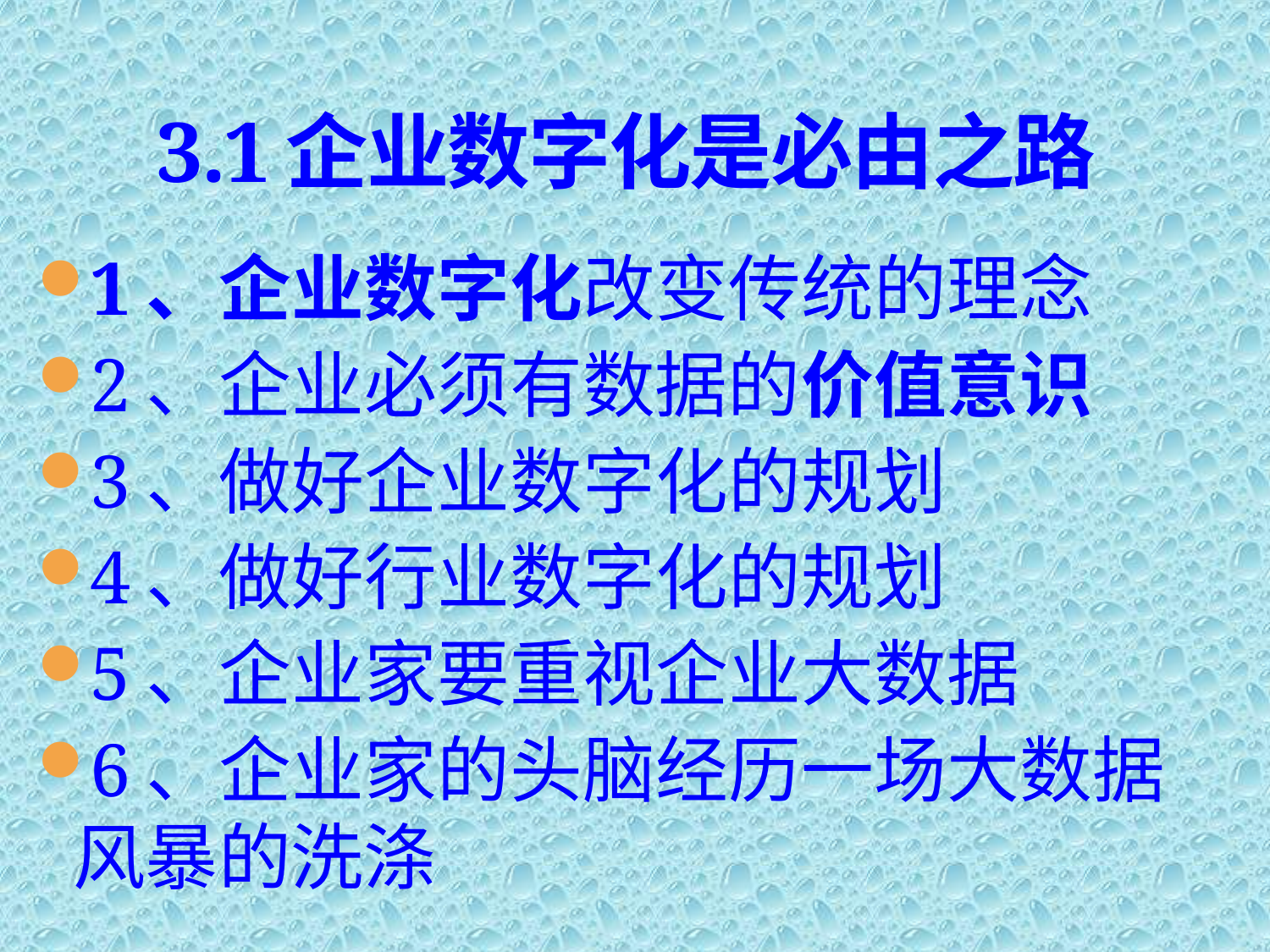

# 3.1企业数字化是必由之路
1、企业数字化改变传统的理念
2、企业必须有数据的价值意识
3、做好企业数字化的规划
4、做好行业数字化的规划
5、企业家要重视企业大数据
6、企业家的头脑经历一场大数据风暴的洗涤